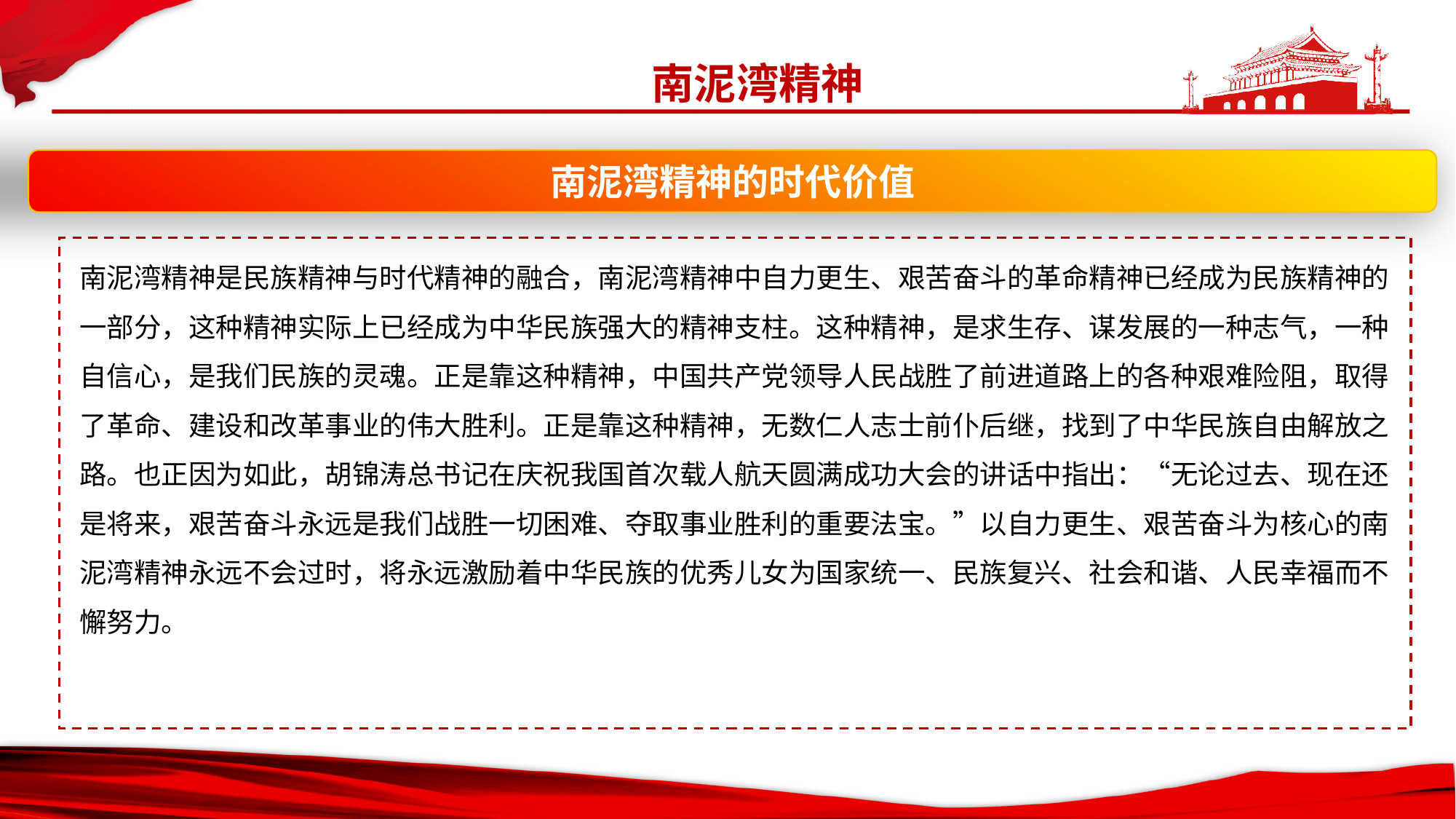

南泥湾精神
南泥湾精神的时代价值

南泥湾精神是民族精神与时代精神的融合，南泥湾精神中自力更生、艰苦奋斗的革命精神已经成为民族精神的一部分，这种精神实际上已经成为中华民族强大的精神支柱。这种精神，是求生存、谋发展的一种志气，一种自信心，是我们民族的灵魂。正是靠这种精神，中国共产党领导人民战胜了前进道路上的各种艰难险阻，取得了革命、建设和改革事业的伟大胜利。正是靠这种精神，无数仁人志士前仆后继，找到了中华民族自由解放之路。也正因为如此，胡锦涛总书记在庆祝我国首次载人航天圆满成功大会的讲话中指出：“无论过去、现在还是将来，艰苦奋斗永远是我们战胜一切困难、夺取事业胜利的重要法宝。”以自力更生、艰苦奋斗为核心的南泥湾精神永远不会过时，将永远激励着中华民族的优秀儿女为国家统一、民族复兴、社会和谐、人民幸福而不懈努力。